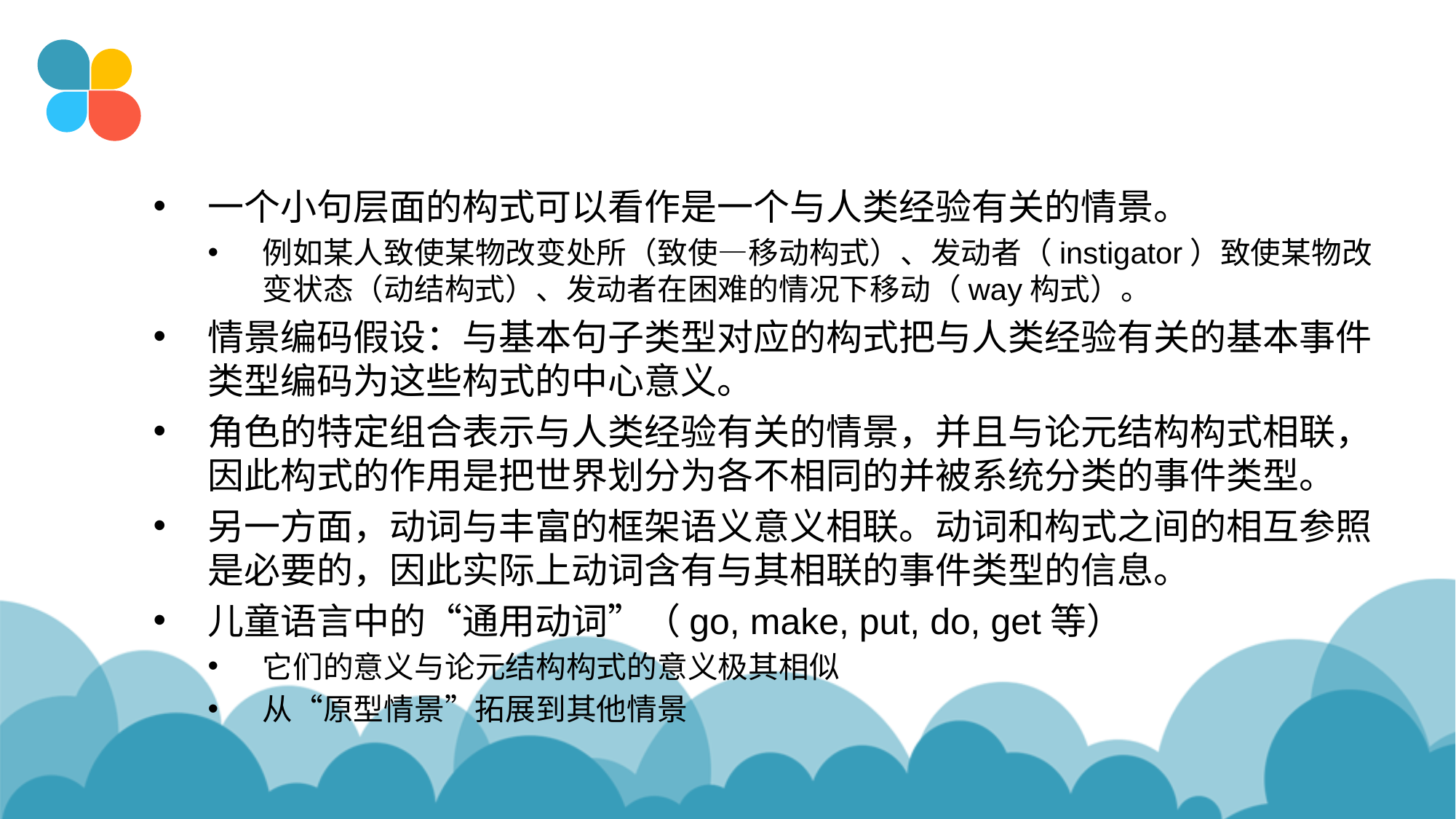

#
一个小句层面的构式可以看作是一个与人类经验有关的情景。
例如某人致使某物改变处所（致使—移动构式）、发动者（instigator）致使某物改变状态（动结构式）、发动者在困难的情况下移动（way构式）。
情景编码假设：与基本句子类型对应的构式把与人类经验有关的基本事件类型编码为这些构式的中心意义。
角色的特定组合表示与人类经验有关的情景，并且与论元结构构式相联，因此构式的作用是把世界划分为各不相同的并被系统分类的事件类型。
另一方面，动词与丰富的框架语义意义相联。动词和构式之间的相互参照是必要的，因此实际上动词含有与其相联的事件类型的信息。
儿童语言中的“通用动词”（go, make, put, do, get等）
它们的意义与论元结构构式的意义极其相似
从“原型情景”拓展到其他情景